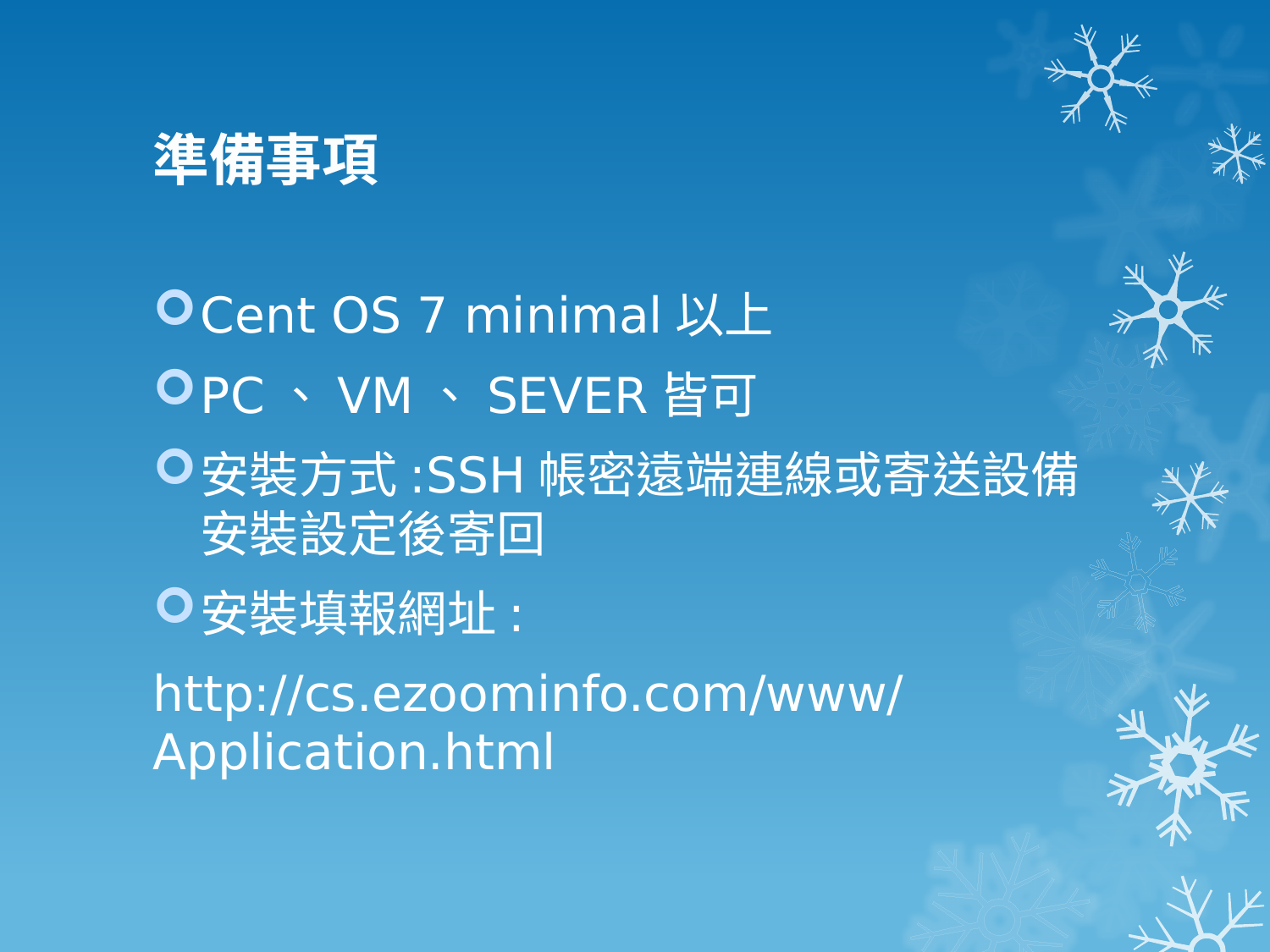

# 準備事項
Cent OS 7 minimal以上
PC、VM、SEVER皆可
安裝方式:SSH帳密遠端連線或寄送設備安裝設定後寄回
安裝填報網址:
http://cs.ezoominfo.com/www/Application.html